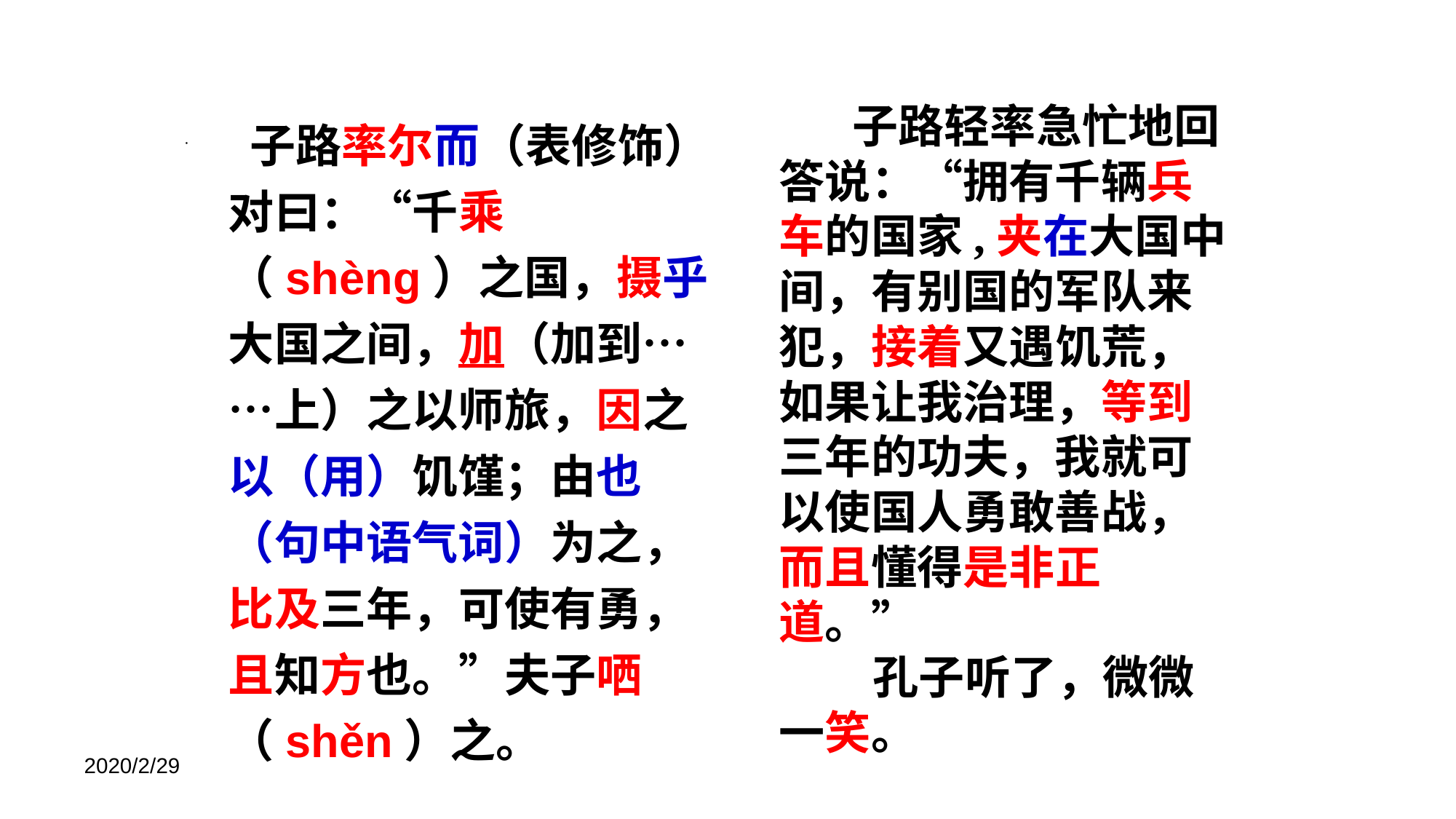

子路轻率急忙地回答说：“拥有千辆兵车的国家,夹在大国中间，有别国的军队来犯，接着又遇饥荒，如果让我治理，等到三年的功夫，我就可以使国人勇敢善战，而且懂得是非正道。”
        孔子听了，微微一笑。
            子路率尔而（表修饰）对曰：“千乘（shèng）之国，摄乎大国之间，加（加到……上）之以师旅，因之以（用）饥馑；由也（句中语气词）为之，比及三年，可使有勇，且知方也。”夫子哂（shěn）之。

2020/2/29